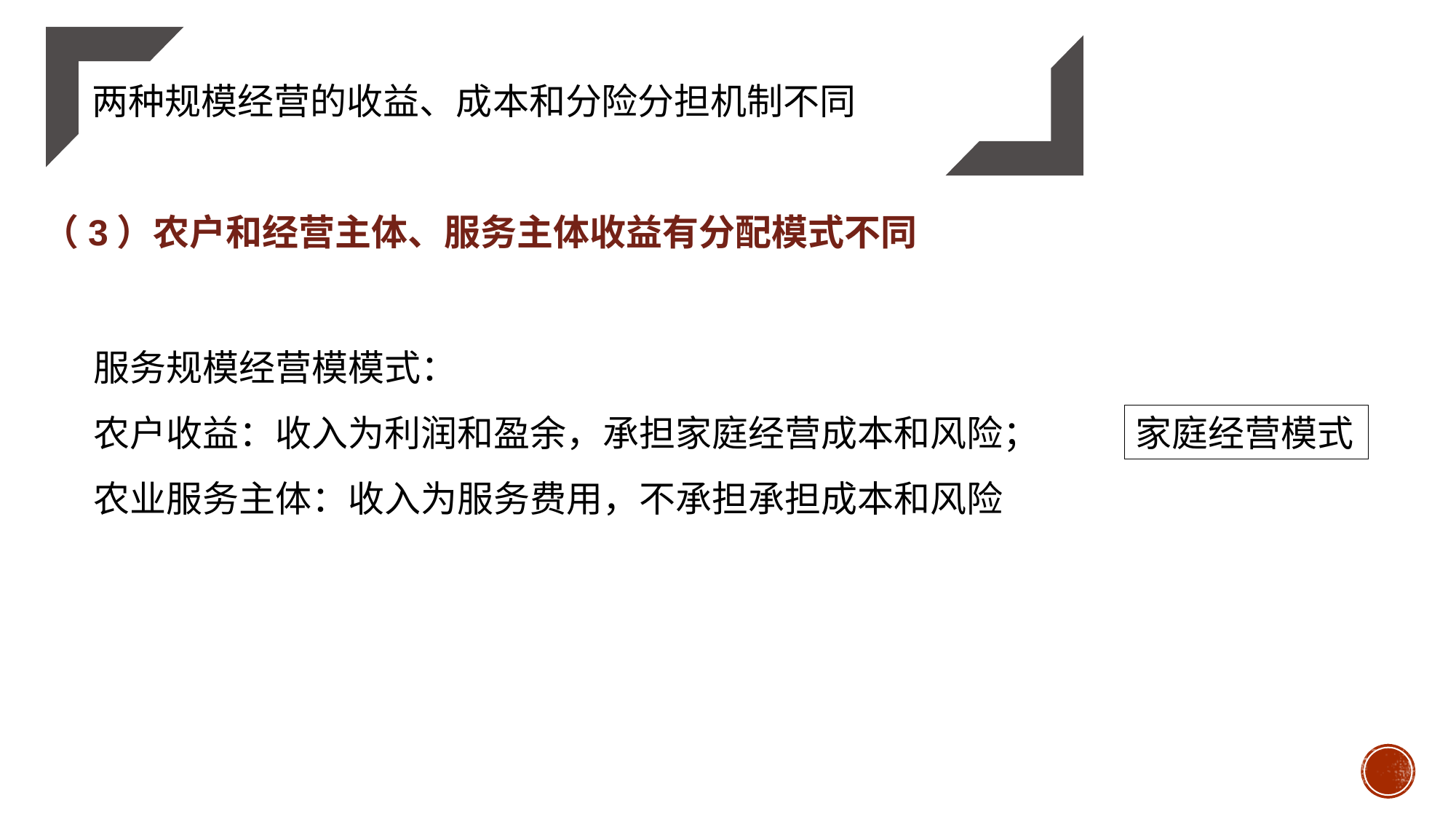

两种规模经营的收益、成本和分险分担机制不同
（3）农户和经营主体、服务主体收益有分配模式不同
服务规模经营模模式：
农户收益：收入为利润和盈余，承担家庭经营成本和风险；
农业服务主体：收入为服务费用，不承担承担成本和风险

家庭经营模式